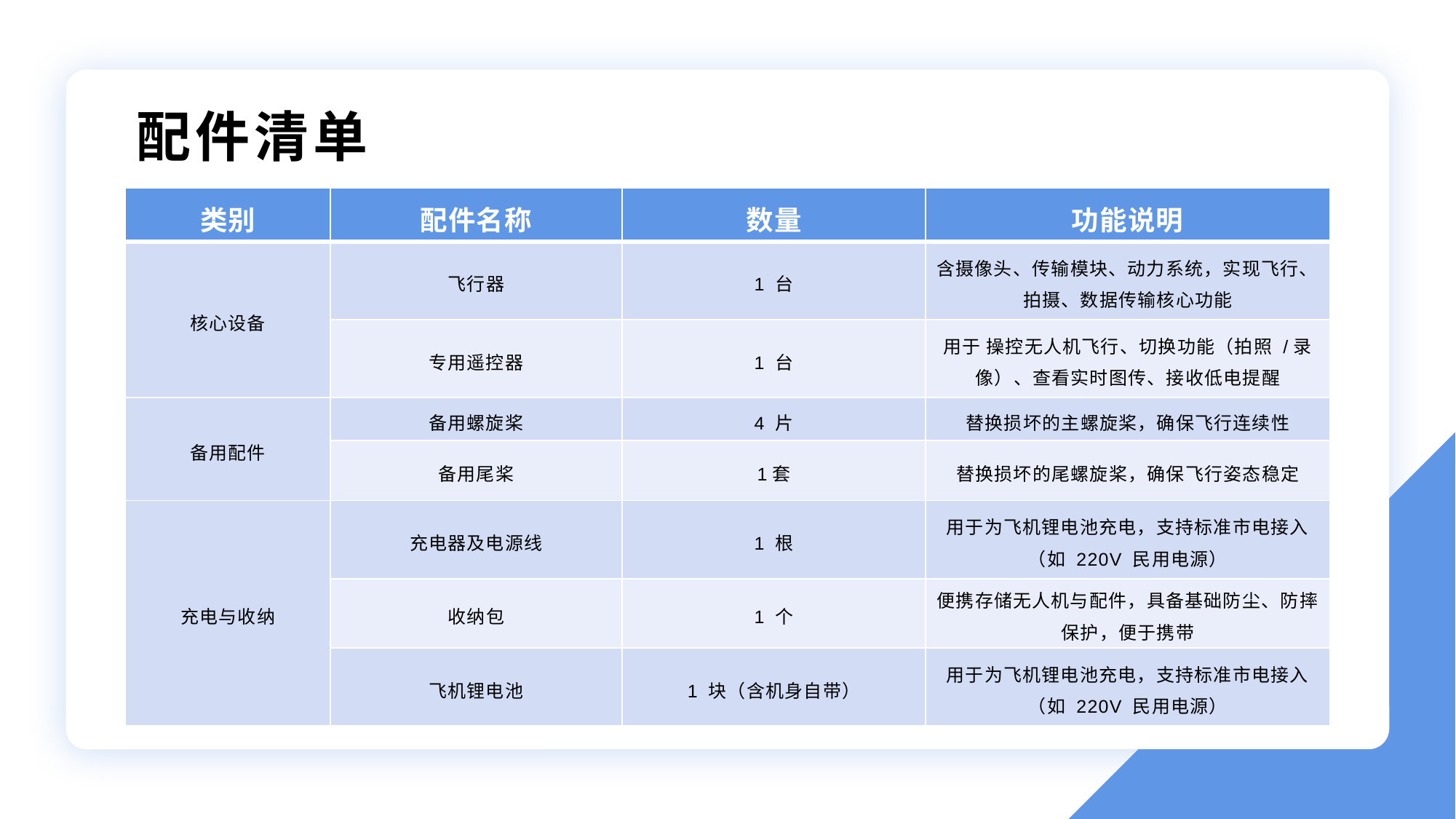

# 配件清单
| 类别 | 配件名称 | 数量 | 功能说明 |
| --- | --- | --- | --- |
| 核心设备 | 飞行器 | 1 台 | 含摄像头、传输模块、动力系统，实现飞行、拍摄、数据传输核心功能 |
|  | 专用遥控器 | 1 台 | 用于 操控无人机飞行、切换功能（拍照 /录像）、查看实时图传、接收低电提醒 |
| 备用配件 | 备用螺旋桨 | 4 片 | 替换损坏的主螺旋桨，确保飞行连续性 |
|  | 备用尾桨 | 1套 | 替换损坏的尾螺旋桨，确保飞行姿态稳定 |
| 充电与收纳 | 充电器及电源线 | 1 根 | 用于为飞机锂电池充电，支持标准市电接入（如 220V 民用电源） |
|  | 收纳包 | 1 个 | 便携存储无人机与配件，具备基础防尘、防摔保护，便于携带 |
|  | 飞机锂电池 | 1 块（含机身自带） | 用于为飞机锂电池充电，支持标准市电接入（如 220V 民用电源） |